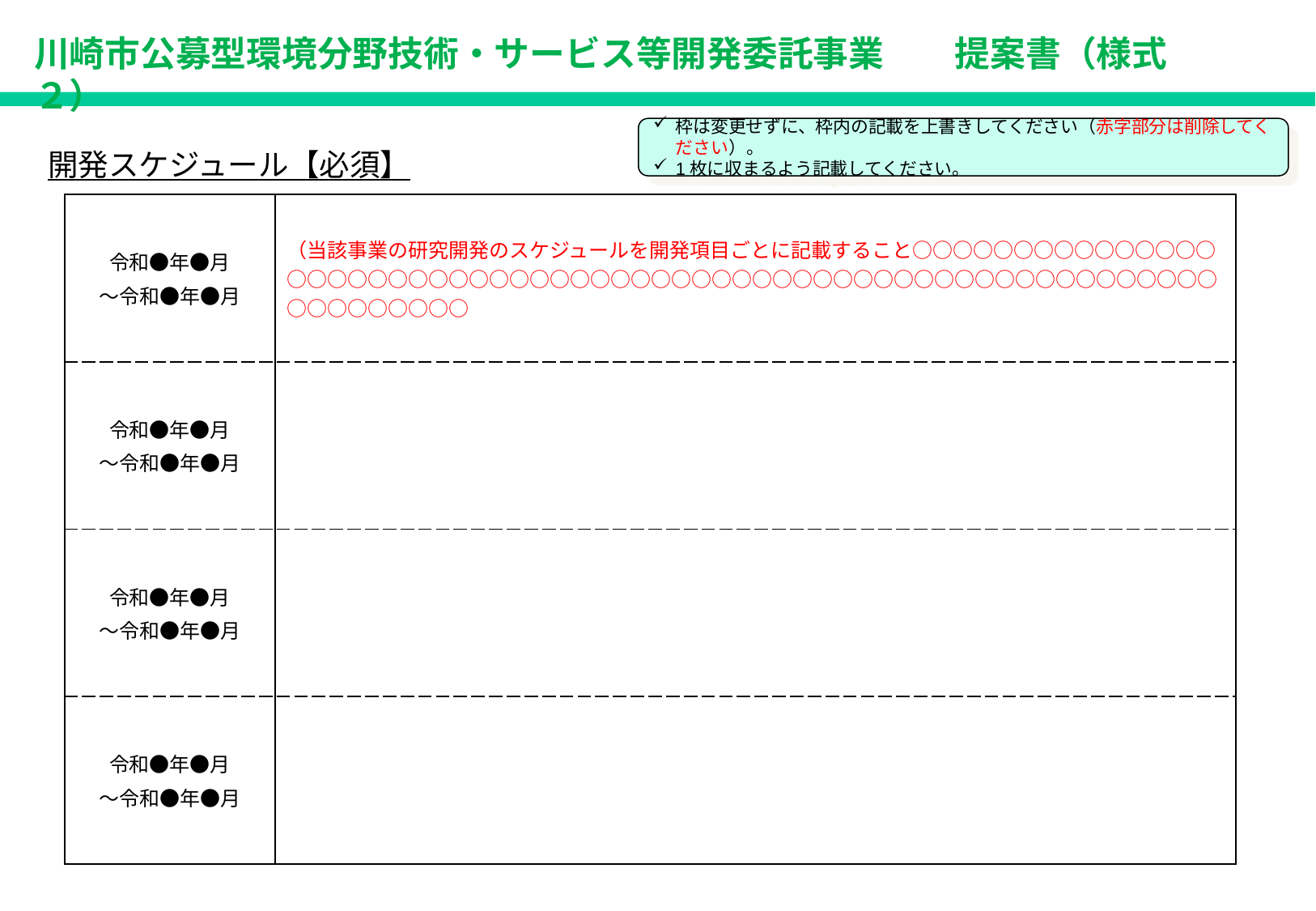

川崎市公募型環境分野技術・サービス等開発委託事業　　提案書（様式２）
枠は変更せずに、枠内の記載を上書きしてください（赤字部分は削除してください）。
1枚に収まるよう記載してください。
開発スケジュール【必須】
| 令和●年●月 ～令和●年●月 | （当該事業の研究開発のスケジュールを開発項目ごとに記載すること○○○○○○○○○○○○○○○○○○○○○○○○○○○○○○○○○○○○○○○○○○○○○○○○○○○○○○○○○○○○○○○○○○○○○○ |
| --- | --- |
| 令和●年●月 ～令和●年●月 |  |
| 令和●年●月 ～令和●年●月 |  |
| 令和●年●月 ～令和●年●月 |  |